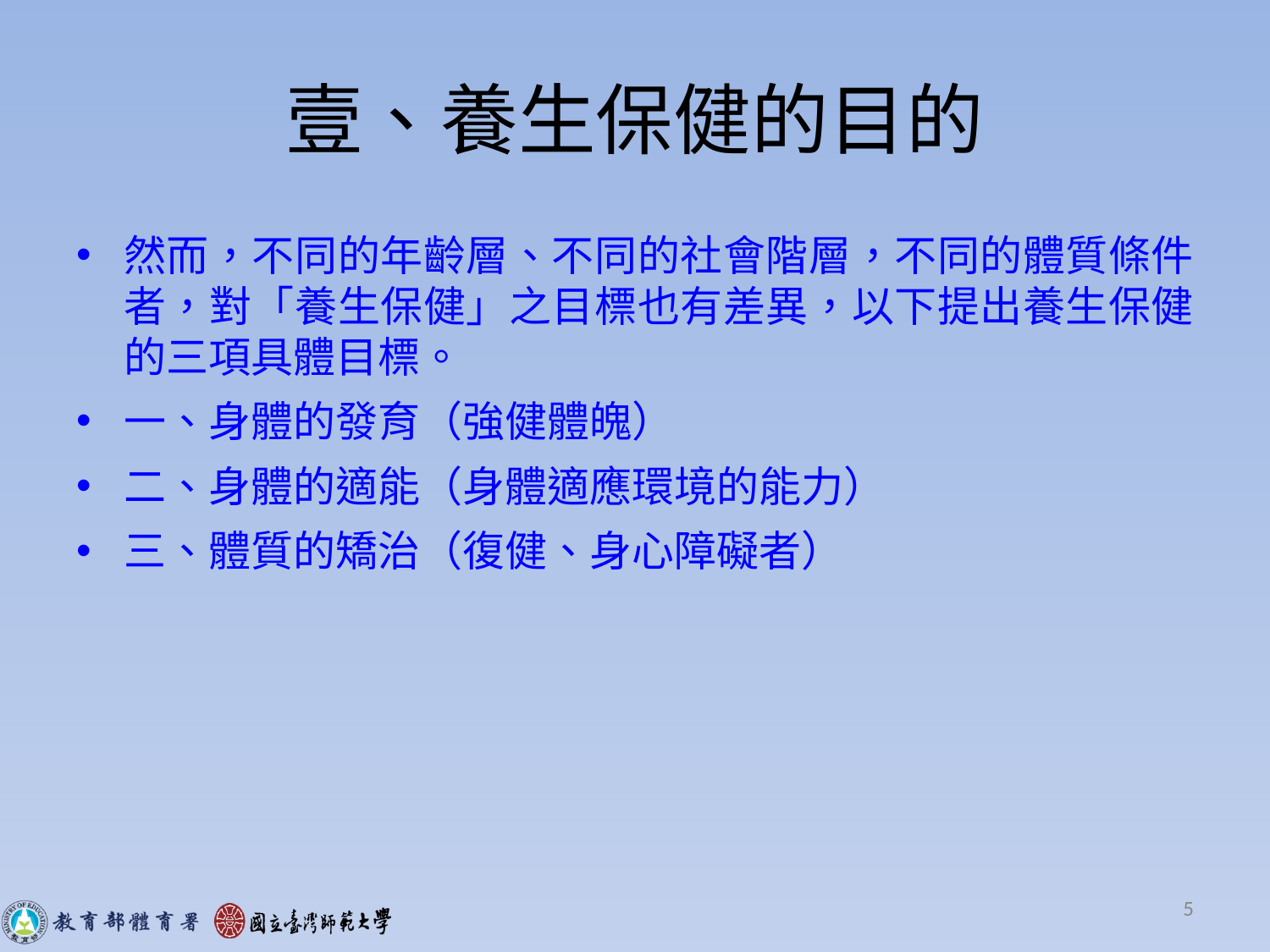

# 壹、養生保健的目的
然而，不同的年齡層、不同的社會階層，不同的體質條件者，對「養生保健」之目標也有差異，以下提出養生保健的三項具體目標。
一、身體的發育（強健體魄）
二、身體的適能（身體適應環境的能力）
三、體質的矯治（復健、身心障礙者）
5